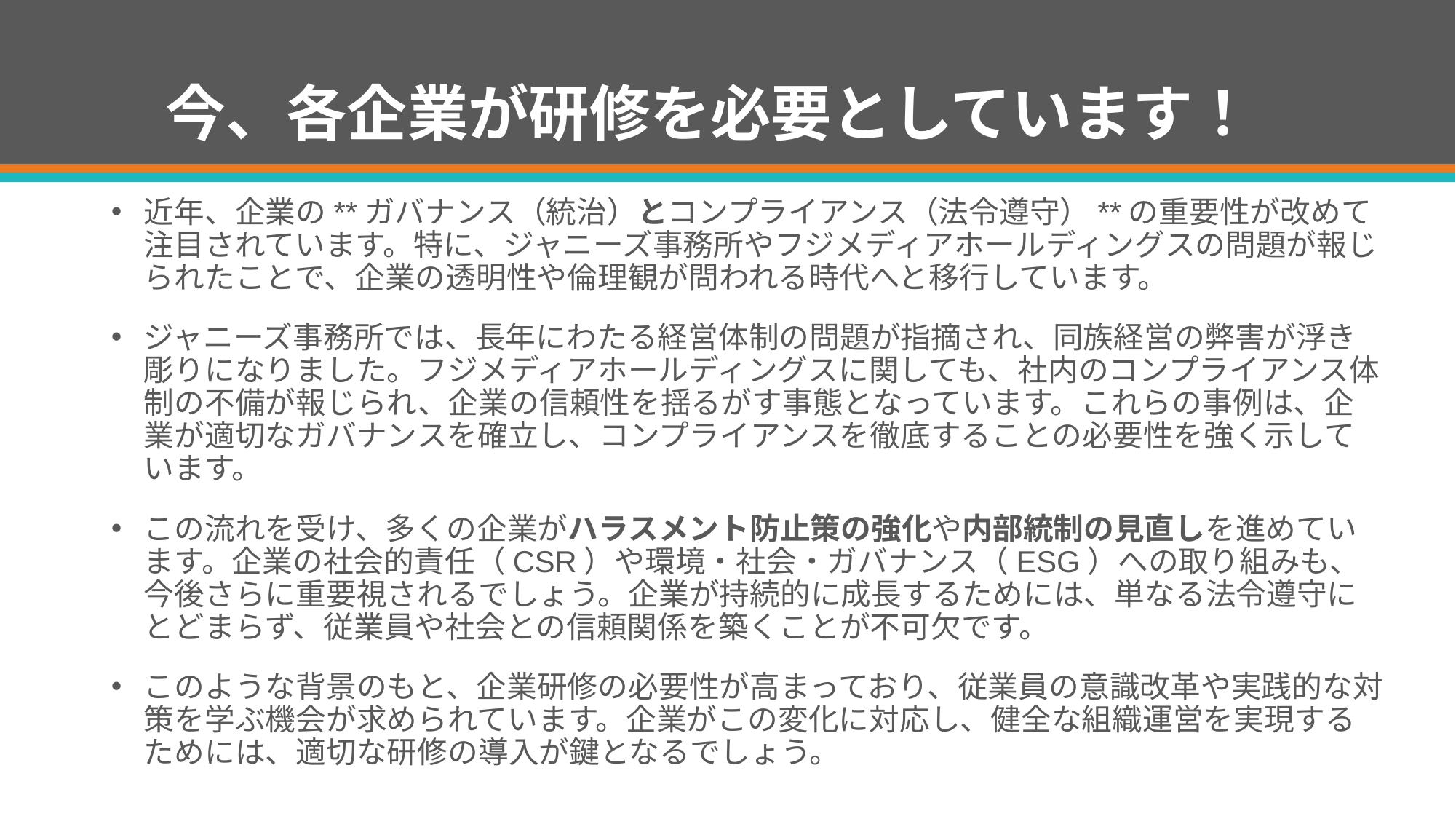

# 今、各企業が研修を必要としています！
近年、企業の**ガバナンス（統治）とコンプライアンス（法令遵守）**の重要性が改めて注目されています。特に、ジャニーズ事務所やフジメディアホールディングスの問題が報じられたことで、企業の透明性や倫理観が問われる時代へと移行しています。
ジャニーズ事務所では、長年にわたる経営体制の問題が指摘され、同族経営の弊害が浮き彫りになりました。フジメディアホールディングスに関しても、社内のコンプライアンス体制の不備が報じられ、企業の信頼性を揺るがす事態となっています。これらの事例は、企業が適切なガバナンスを確立し、コンプライアンスを徹底することの必要性を強く示しています。
この流れを受け、多くの企業がハラスメント防止策の強化や内部統制の見直しを進めています。企業の社会的責任（CSR）や環境・社会・ガバナンス（ESG）への取り組みも、今後さらに重要視されるでしょう。企業が持続的に成長するためには、単なる法令遵守にとどまらず、従業員や社会との信頼関係を築くことが不可欠です。
このような背景のもと、企業研修の必要性が高まっており、従業員の意識改革や実践的な対策を学ぶ機会が求められています。企業がこの変化に対応し、健全な組織運営を実現するためには、適切な研修の導入が鍵となるでしょう。